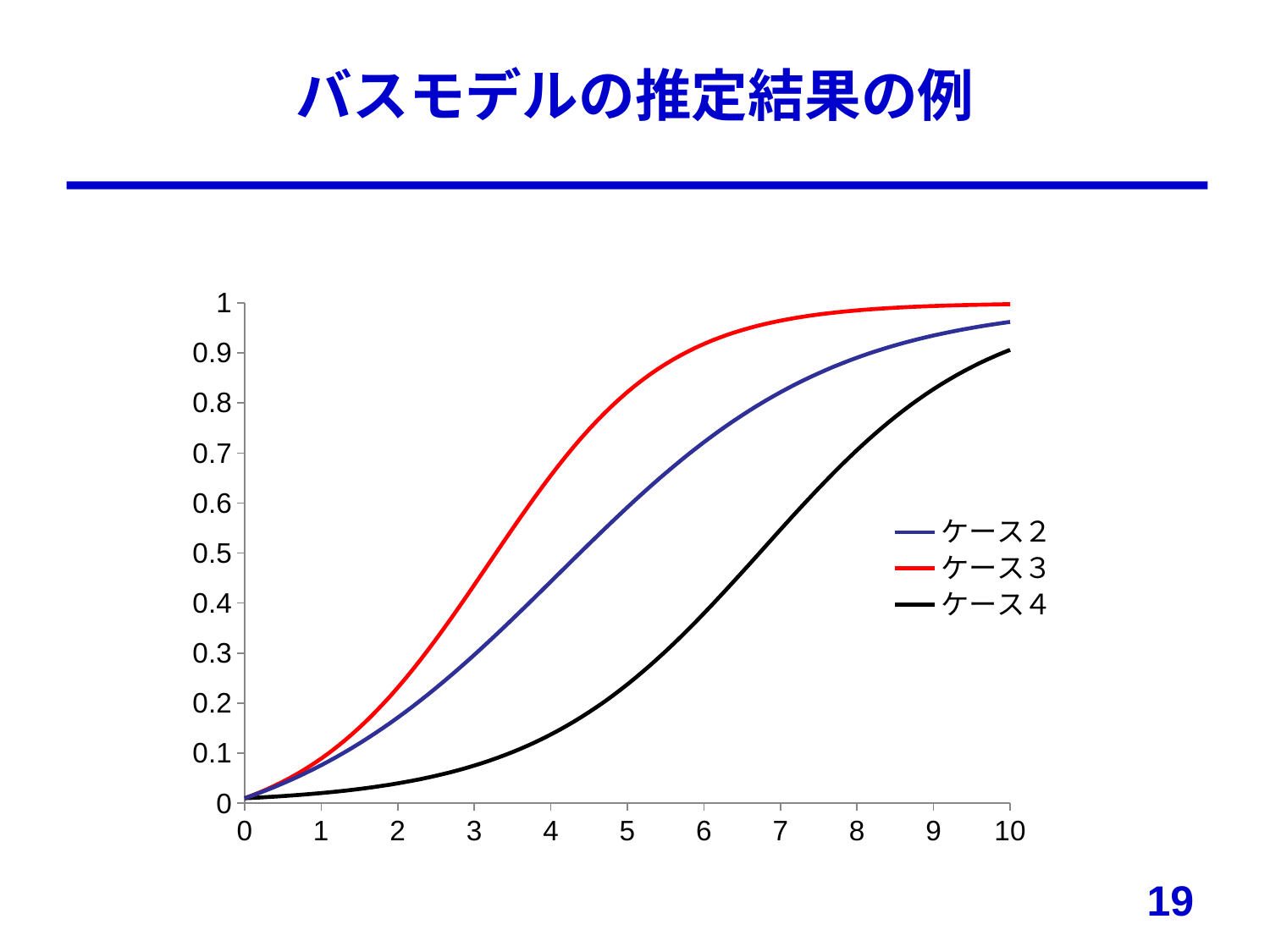

# バスモデルの推定結果の例

### Chart

| Category | ケース２ | ケース３ | ケース４ |
|---|---|---|---|
19